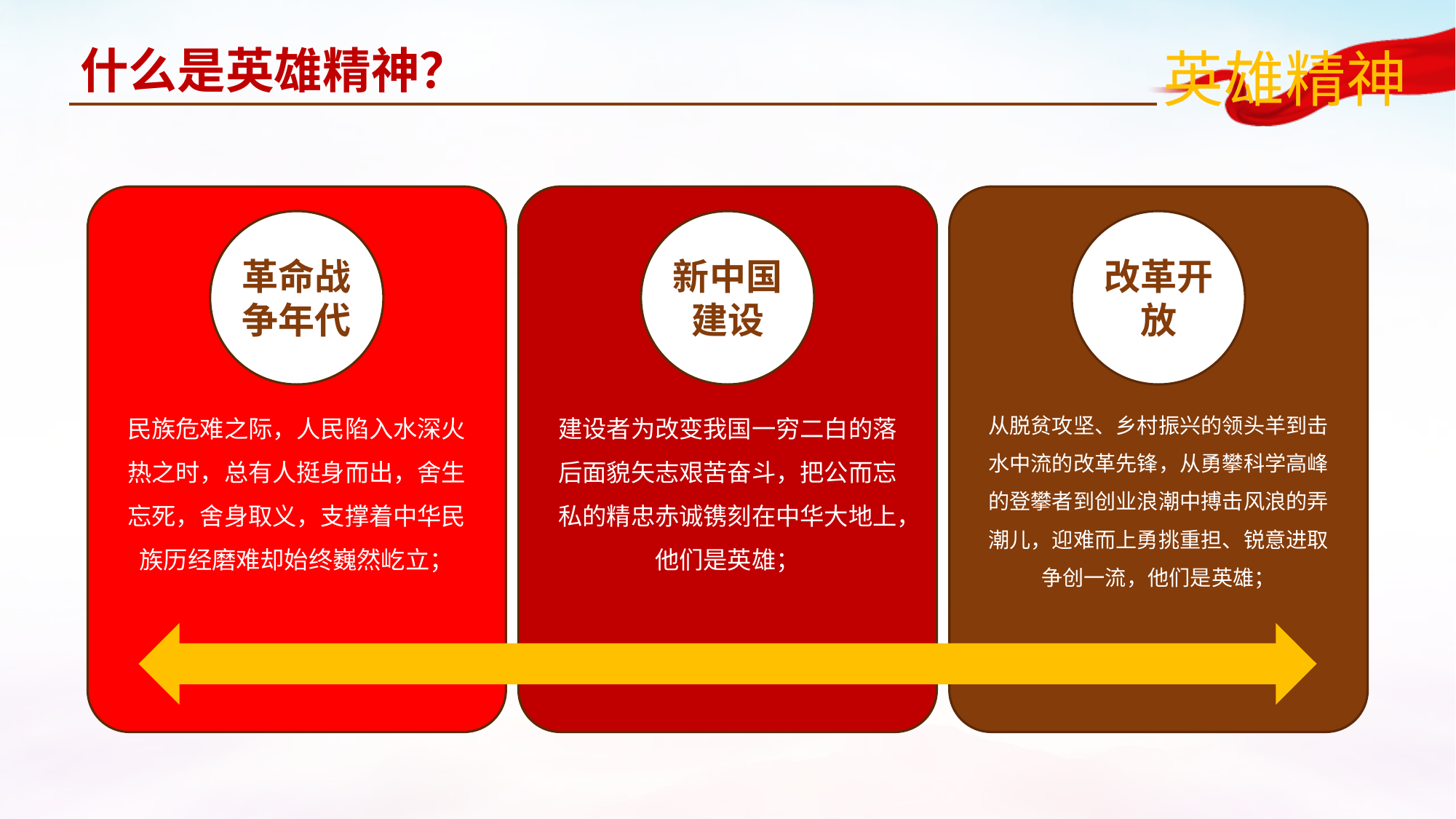

什么是英雄精神？

革命战争年代
新中国建设
改革开放
民族危难之际，人民陷入水深火热之时，总有人挺身而出，舍生忘死，舍身取义，支撑着中华民族历经磨难却始终巍然屹立；
建设者为改变我国一穷二白的落后面貌矢志艰苦奋斗，把公而忘私的精忠赤诚镌刻在中华大地上，他们是英雄；
从脱贫攻坚、乡村振兴的领头羊到击水中流的改革先锋，从勇攀科学高峰的登攀者到创业浪潮中搏击风浪的弄潮儿，迎难而上勇挑重担、锐意进取争创一流，他们是英雄；

他/们/就/是/英/雄